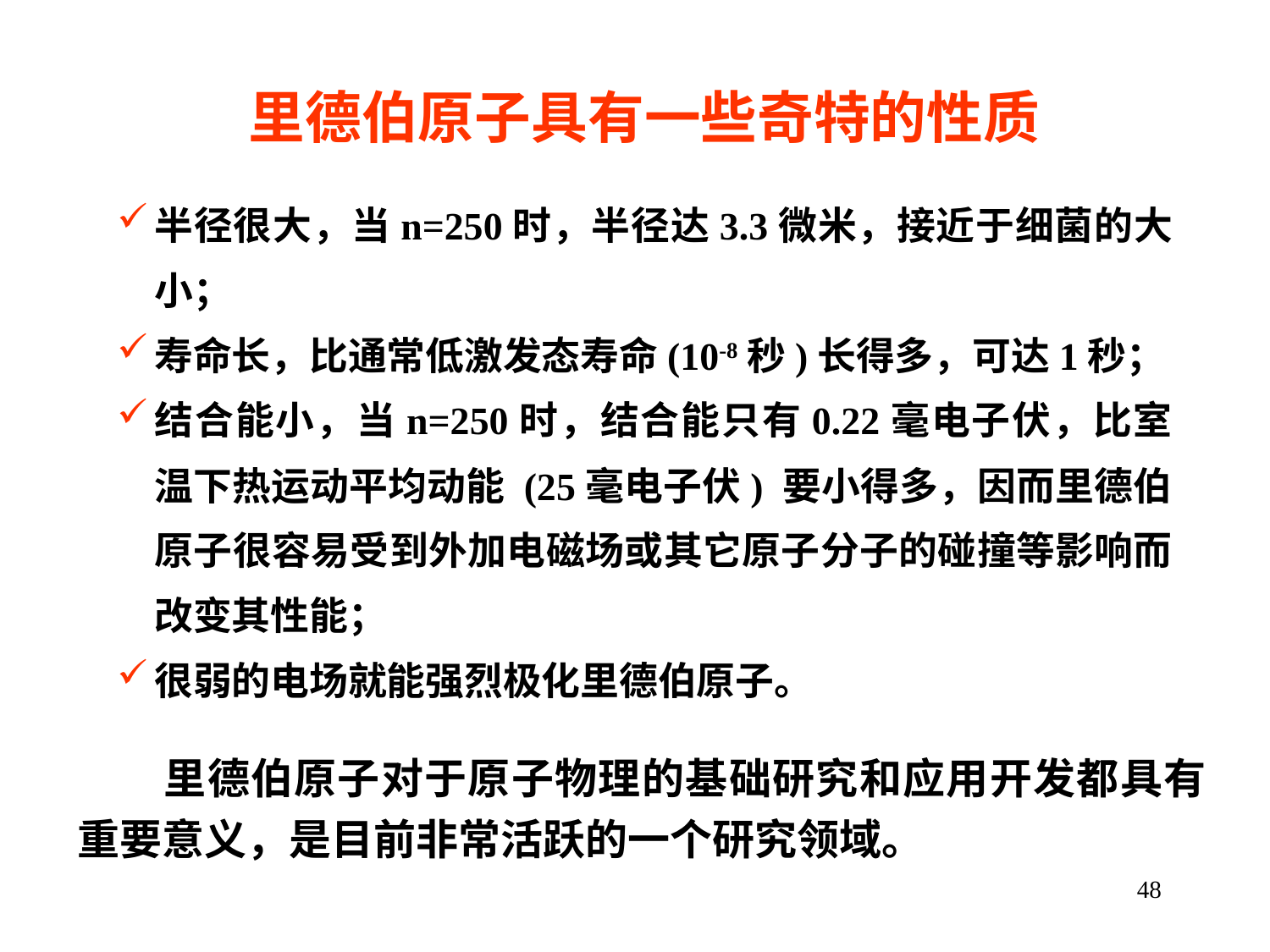

里德伯原子具有一些奇特的性质
半径很大，当n=250时，半径达3.3微米，接近于细菌的大小；
寿命长，比通常低激发态寿命(10-8秒)长得多，可达1秒；
结合能小，当n=250时，结合能只有0.22毫电子伏，比室温下热运动平均动能 (25毫电子伏) 要小得多，因而里德伯原子很容易受到外加电磁场或其它原子分子的碰撞等影响而改变其性能；
很弱的电场就能强烈极化里德伯原子。
       里德伯原子对于原子物理的基础研究和应用开发都具有重要意义，是目前非常活跃的一个研究领域。
48